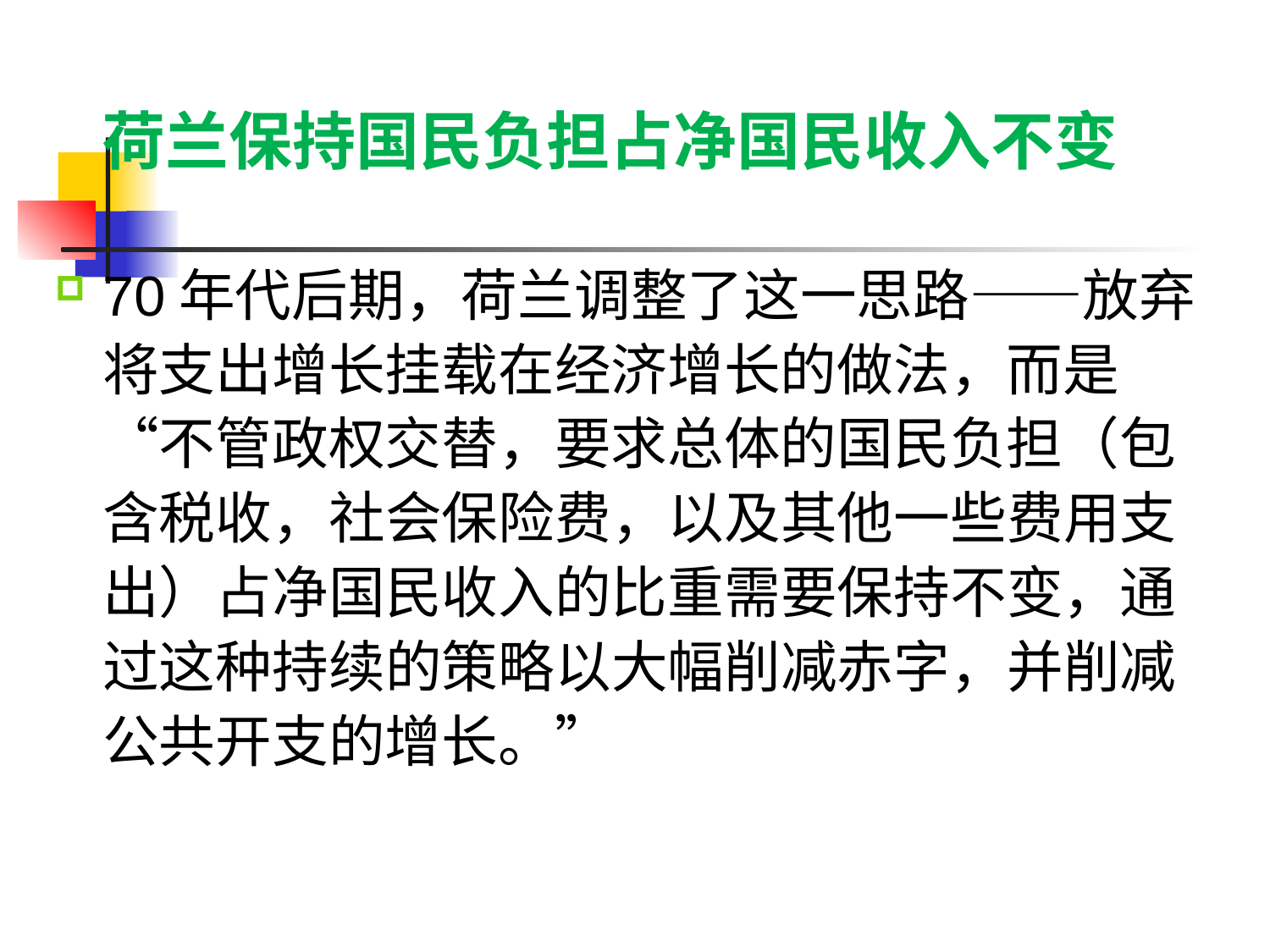

荷兰保持国民负担占净国民收入不变
70年代后期，荷兰调整了这一思路——放弃将支出增长挂载在经济增长的做法，而是“不管政权交替，要求总体的国民负担（包含税收，社会保险费，以及其他一些费用支出）占净国民收入的比重需要保持不变，通过这种持续的策略以大幅削减赤字，并削减公共开支的增长。”